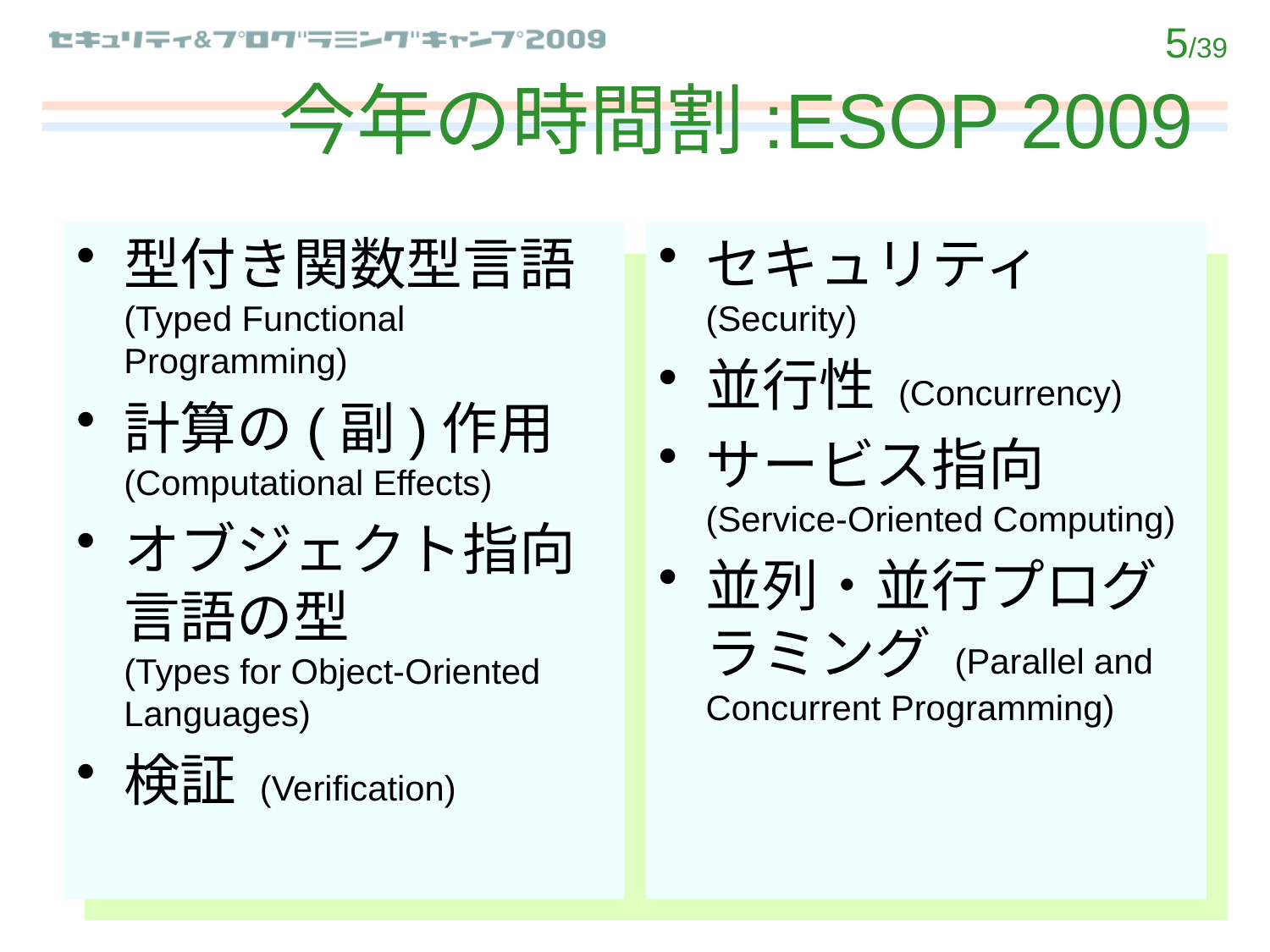

# 今年の時間割:ESOP 2009
型付き関数型言語 (Typed Functional Programming)
計算の(副)作用
(Computational Effects)
オブジェクト指向言語の型
(Types for Object-Oriented Languages)
検証 (Verification)
セキュリティ(Security)
並行性 (Concurrency)
サービス指向
(Service-Oriented Computing)
並列・並行プログラミング (Parallel and Concurrent Programming)